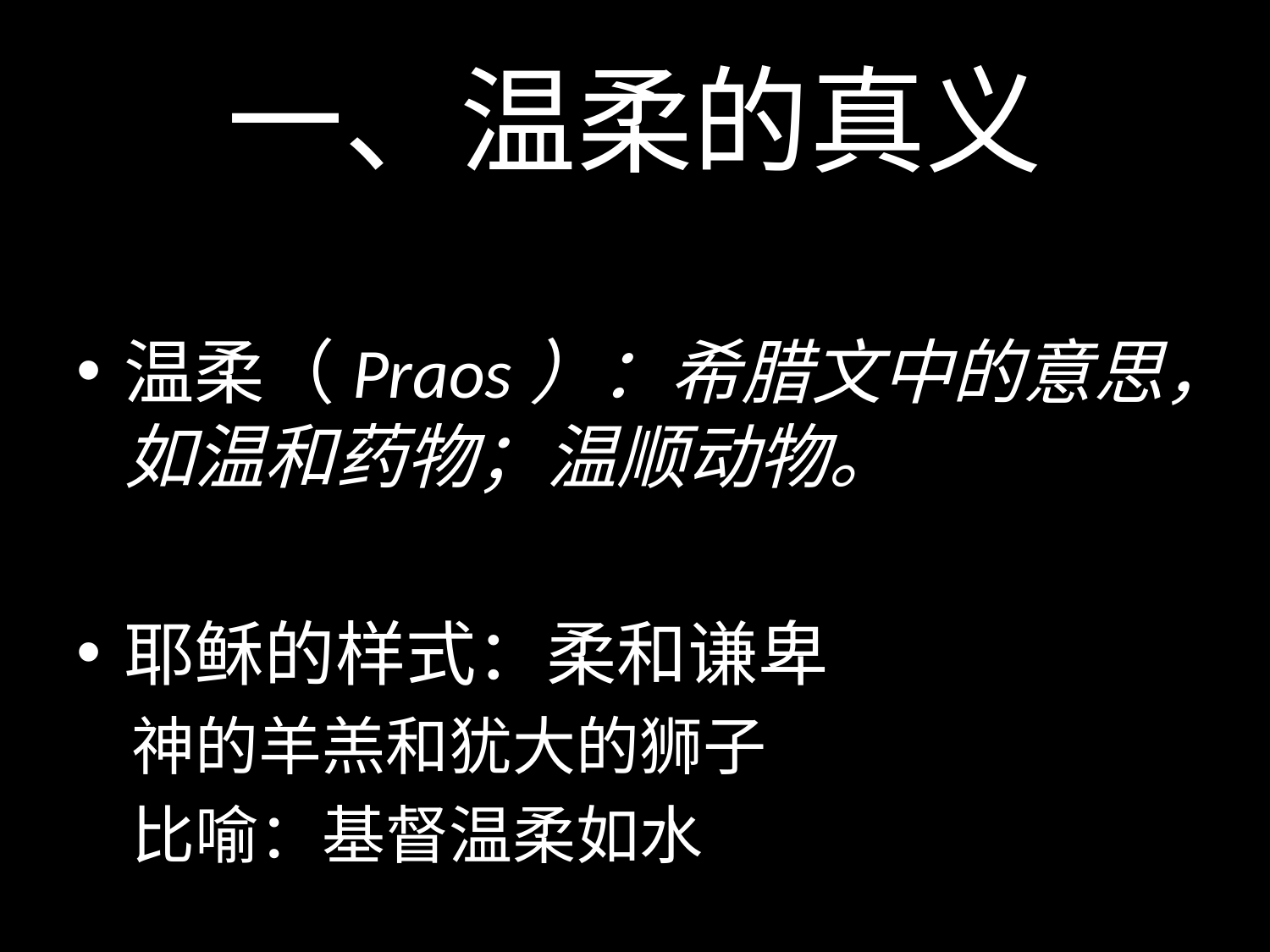

# 一、温柔的真义

温柔（Praos）：希腊文中的意思，如温和药物；温顺动物。

耶稣的样式：柔和谦卑
神的羊羔和犹大的狮子
比喻：基督温柔如水